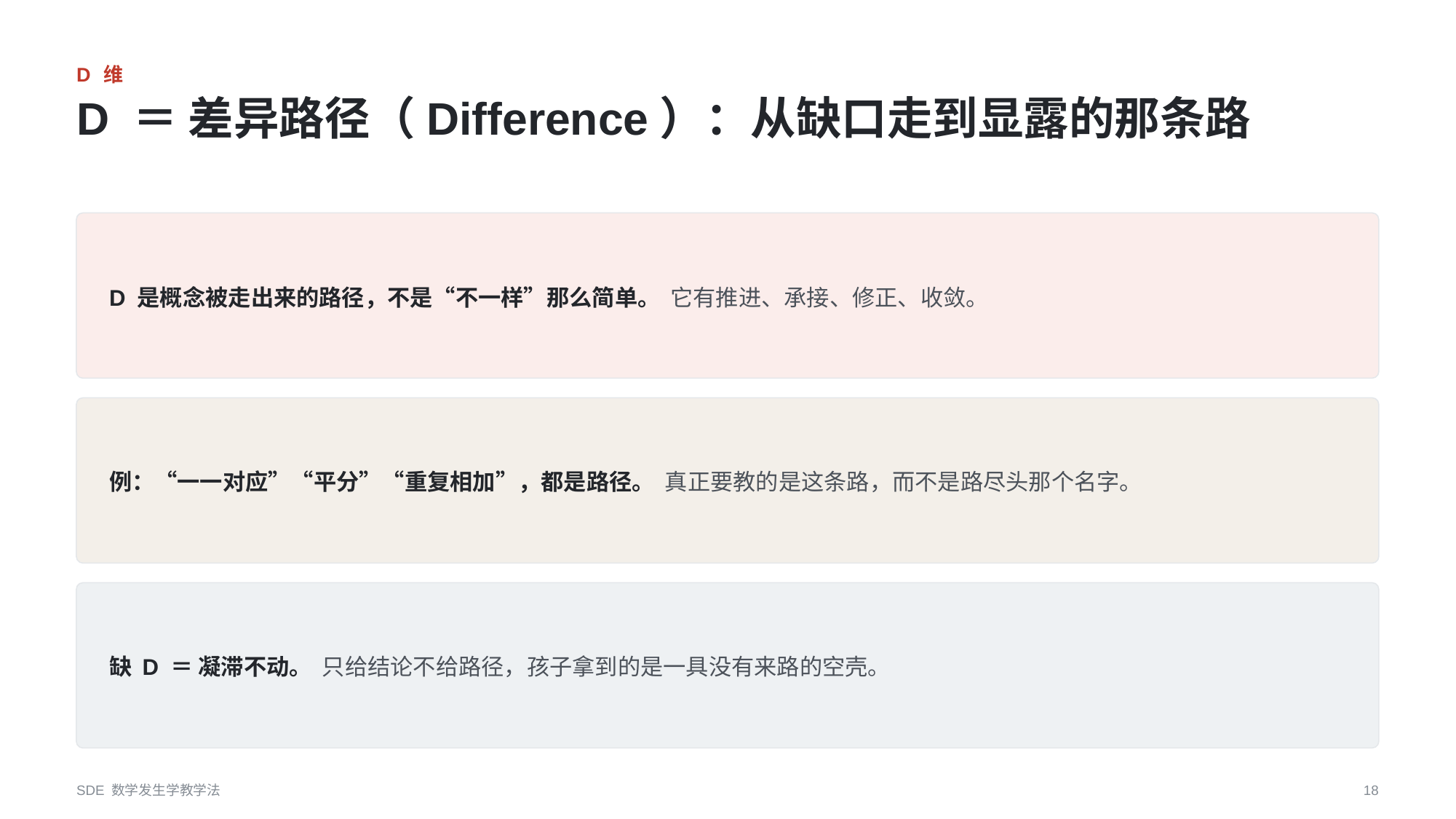

D 维
D ＝ 差异路径（Difference）：从缺口走到显露的那条路

D 是概念被走出来的路径，不是“不一样”那么简单。  它有推进、承接、修正、收敛。

例：“一一对应”“平分”“重复相加”，都是路径。  真正要教的是这条路，而不是路尽头那个名字。

缺 D ＝ 凝滞不动。  只给结论不给路径，孩子拿到的是一具没有来路的空壳。
SDE 数学发生学教学法
18